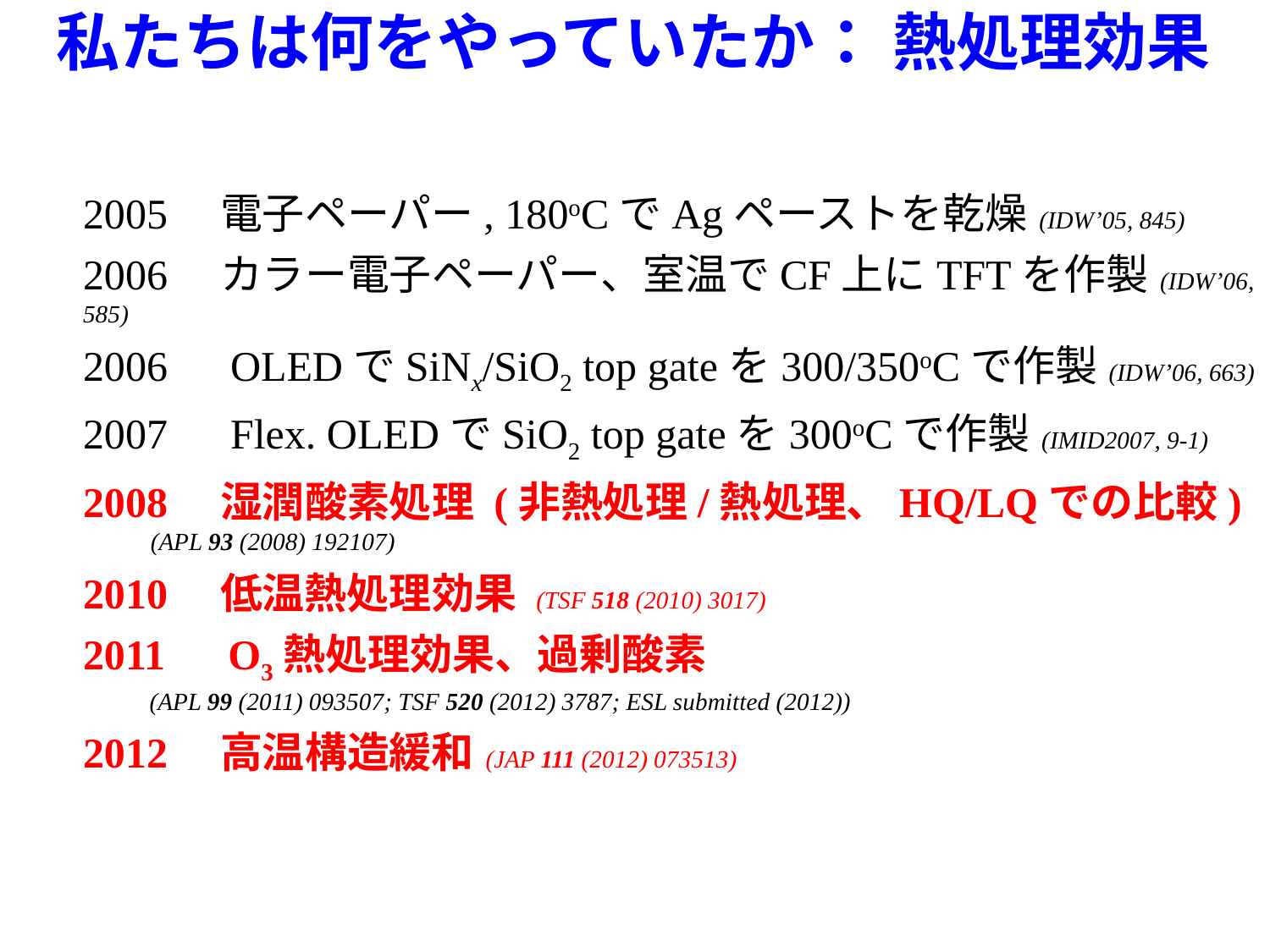

私たちは何をやっていたか： 熱処理効果
2005　電子ペーパー, 180oCでAgペーストを乾燥 (IDW’05, 845)
2006　カラー電子ペーパー、室温でCF上にTFTを作製 (IDW’06, 585)
2006　OLEDでSiNx/SiO2 top gateを300/350oCで作製 (IDW’06, 663)
2007　Flex. OLEDでSiO2 top gateを300oCで作製 (IMID2007, 9-1)
2008　湿潤酸素処理 (非熱処理/熱処理、HQ/LQでの比較)
           (APL 93 (2008) 192107)
2010　低温熱処理効果 (TSF 518 (2010) 3017)
2011　O3熱処理効果、過剰酸素
           (APL 99 (2011) 093507; TSF 520 (2012) 3787; ESL submitted (2012))
2012　高温構造緩和 (JAP 111 (2012) 073513)